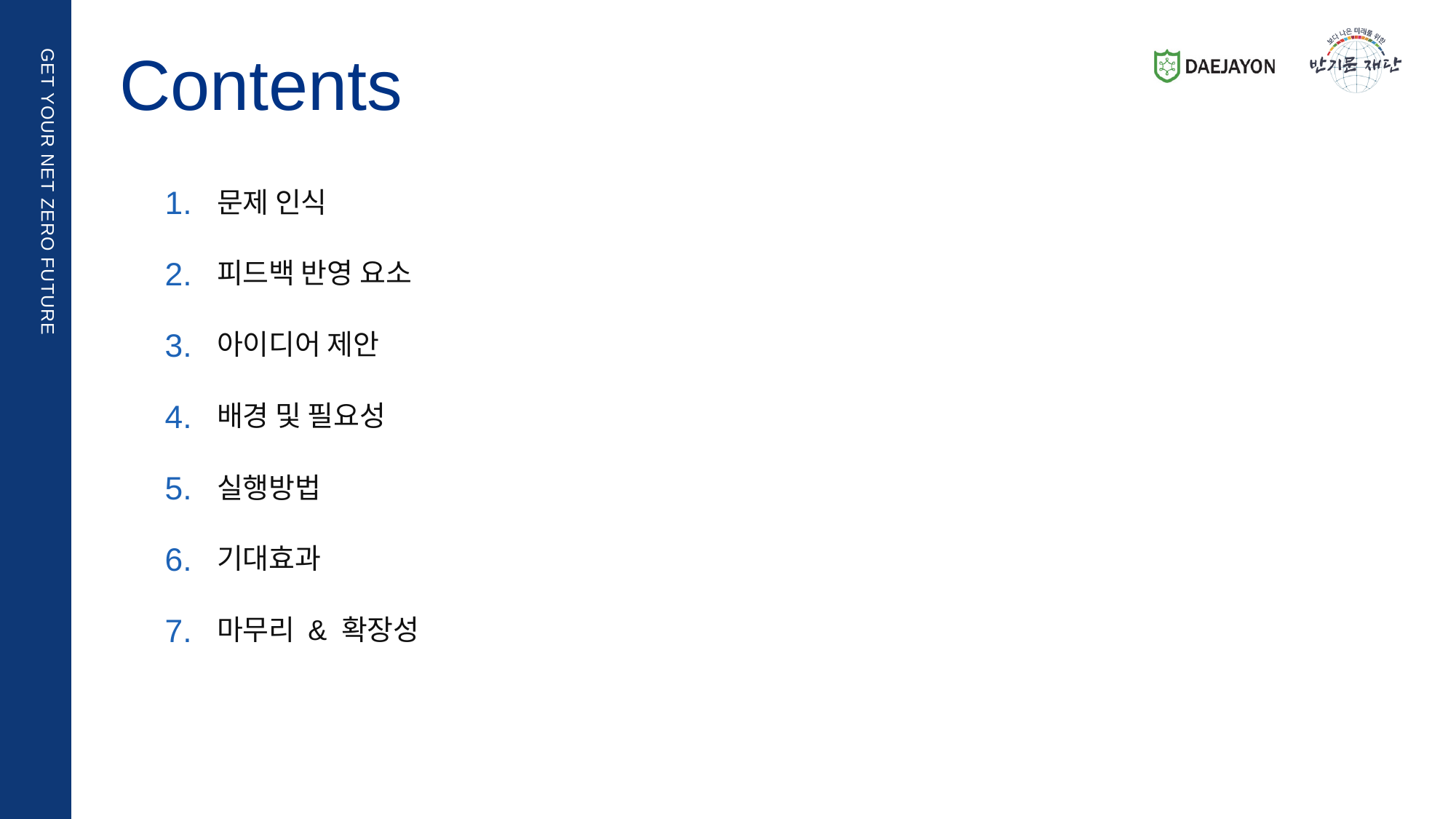

GET YOUR NET ZERO FUTURE

Contents
1.
문제 인식
2.
피드백 반영 요소
3.
아이디어 제안
4.
배경 및 필요성
5.
실행방법
6.
기대효과
7.
마무리 & 확장성